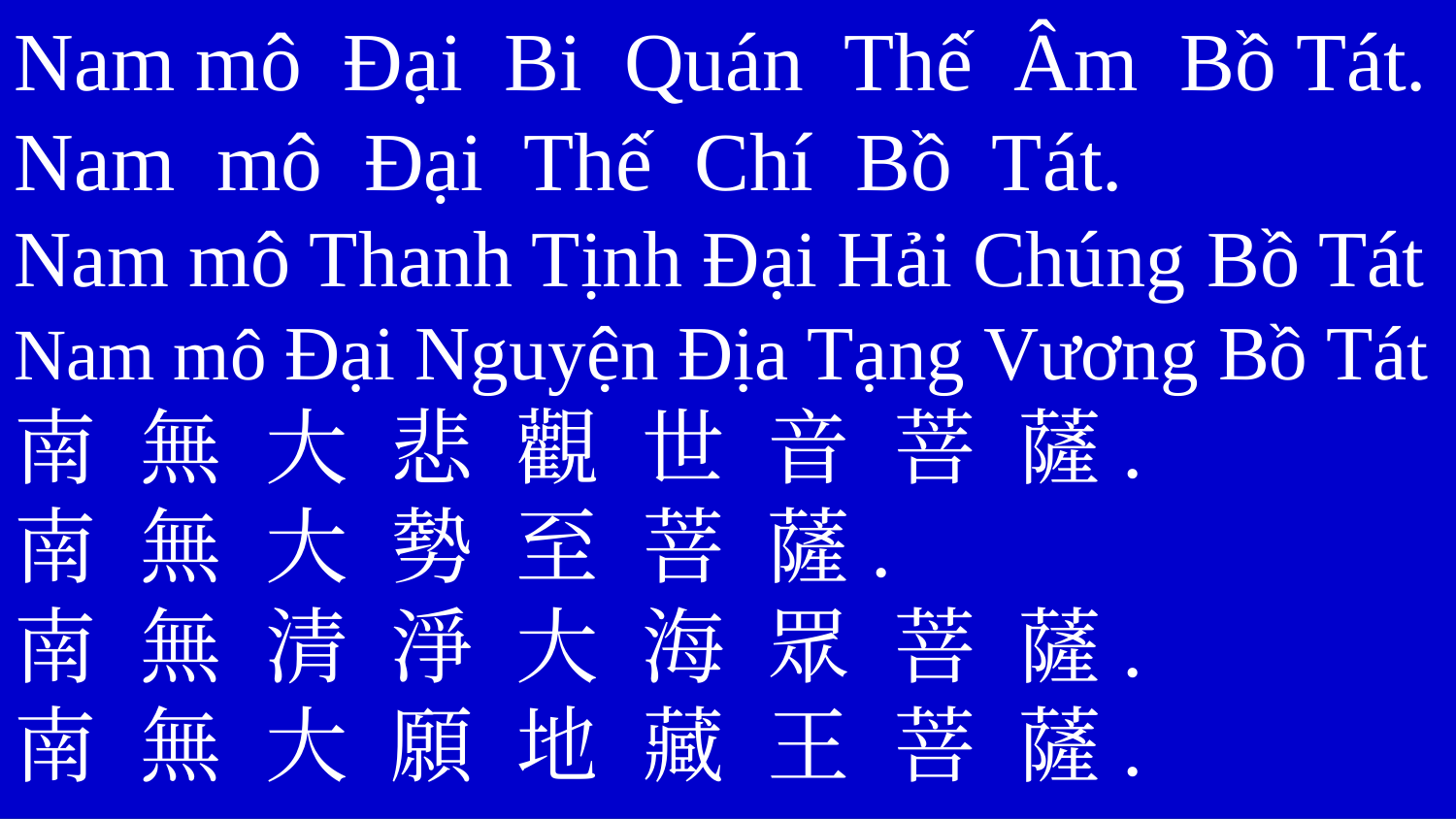

Nam mô  Đại  Bi  Quán  Thế  Âm  Bồ Tát.
Nam  mô  Đại  Thế  Chí  Bồ  Tát.
Nam mô Thanh Tịnh Đại Hải Chúng Bồ Tát
Nam mô Đại Nguyện Địa Tạng Vương Bồ Tát
南  無  大  悲  觀  世  音  菩  薩.
南  無  大  勢  至  菩  薩.
南  無  清  淨  大  海  眾  菩  薩.
南  無  大  願  地  藏  王  菩  薩.